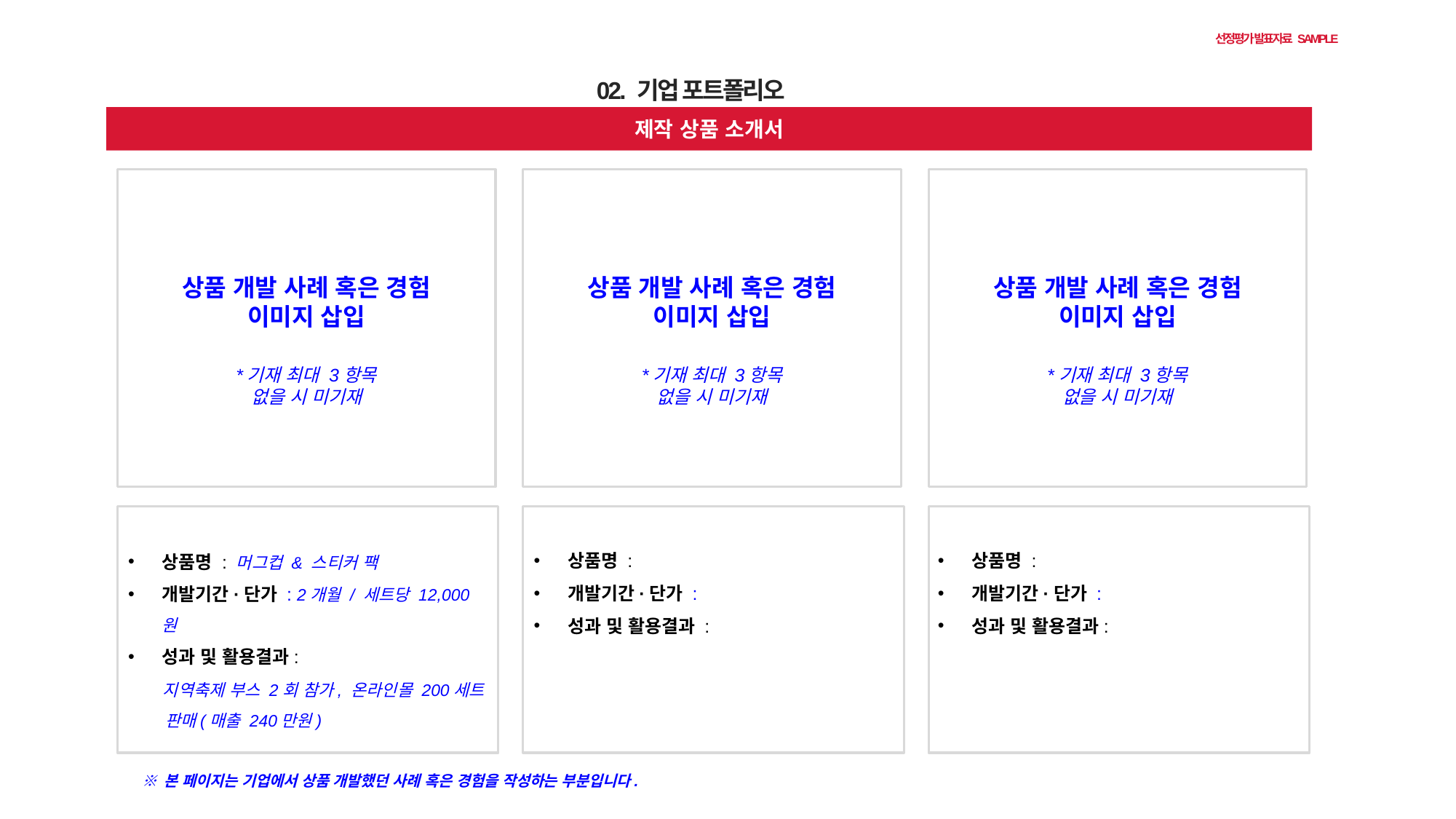

선정평가 발표자료 SAMPLE
02. 기업 포트폴리오
제작 상품 소개서

상품 개발 사례 혹은 경험
이미지 삽입

*기재 최대 3항목
없을 시 미기재
상품 개발 사례 혹은 경험
이미지 삽입

*기재 최대 3항목
없을 시 미기재
상품 개발 사례 혹은 경험
이미지 삽입

*기재 최대 3항목
없을 시 미기재

상품명 :
개발기간·단가 :
성과 및 활용결과 :

상품명 :
개발기간·단가 :
성과 및 활용결과:

상품명 : 머그컵 & 스티커 팩
개발기간·단가 : 2개월 / 세트당 12,000원
성과 및 활용결과:
      지역축제 부스 2회 참가, 온라인몰 200세트
       판매(매출 240만원)
※ 본 페이지는 기업에서 상품 개발했던 사례 혹은 경험을 작성하는 부분입니다.